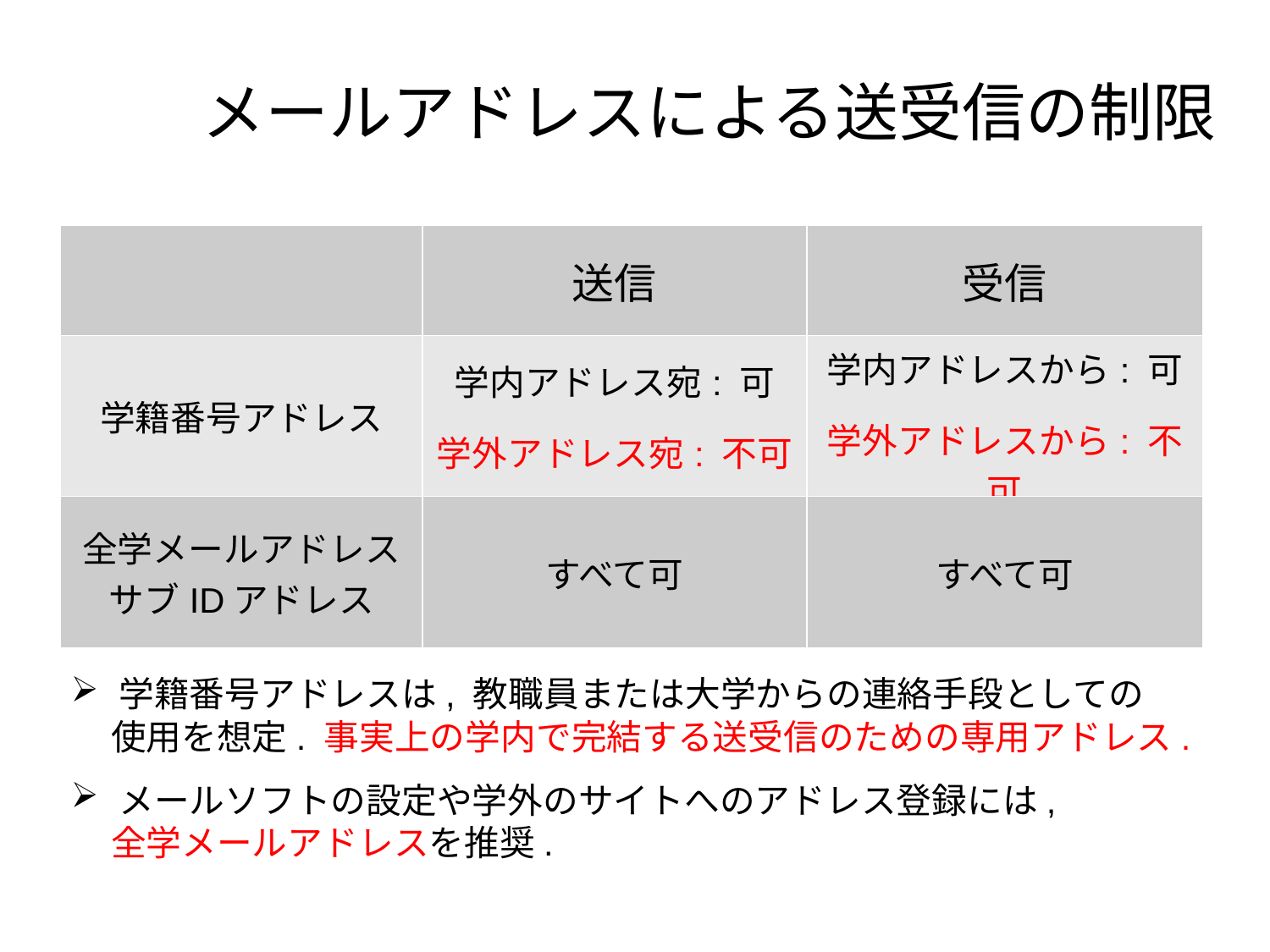

メールアドレスによる送受信の制限
|  | 送信 | 受信 |
| --- | --- | --- |
| 学籍番号アドレス | 学内アドレス宛: 可 学外アドレス宛: 不可 | 学内アドレスから: 可 学外アドレスから: 不可 |
| 全学メールアドレス サブIDアドレス | すべて可 | すべて可 |
学籍番号アドレスは, 教職員または大学からの連絡手段としての
    使用を想定. 事実上の学内で完結する送受信のための専用アドレス.

メールソフトの設定や学外のサイトへのアドレス登録には,
    全学メールアドレスを推奨.